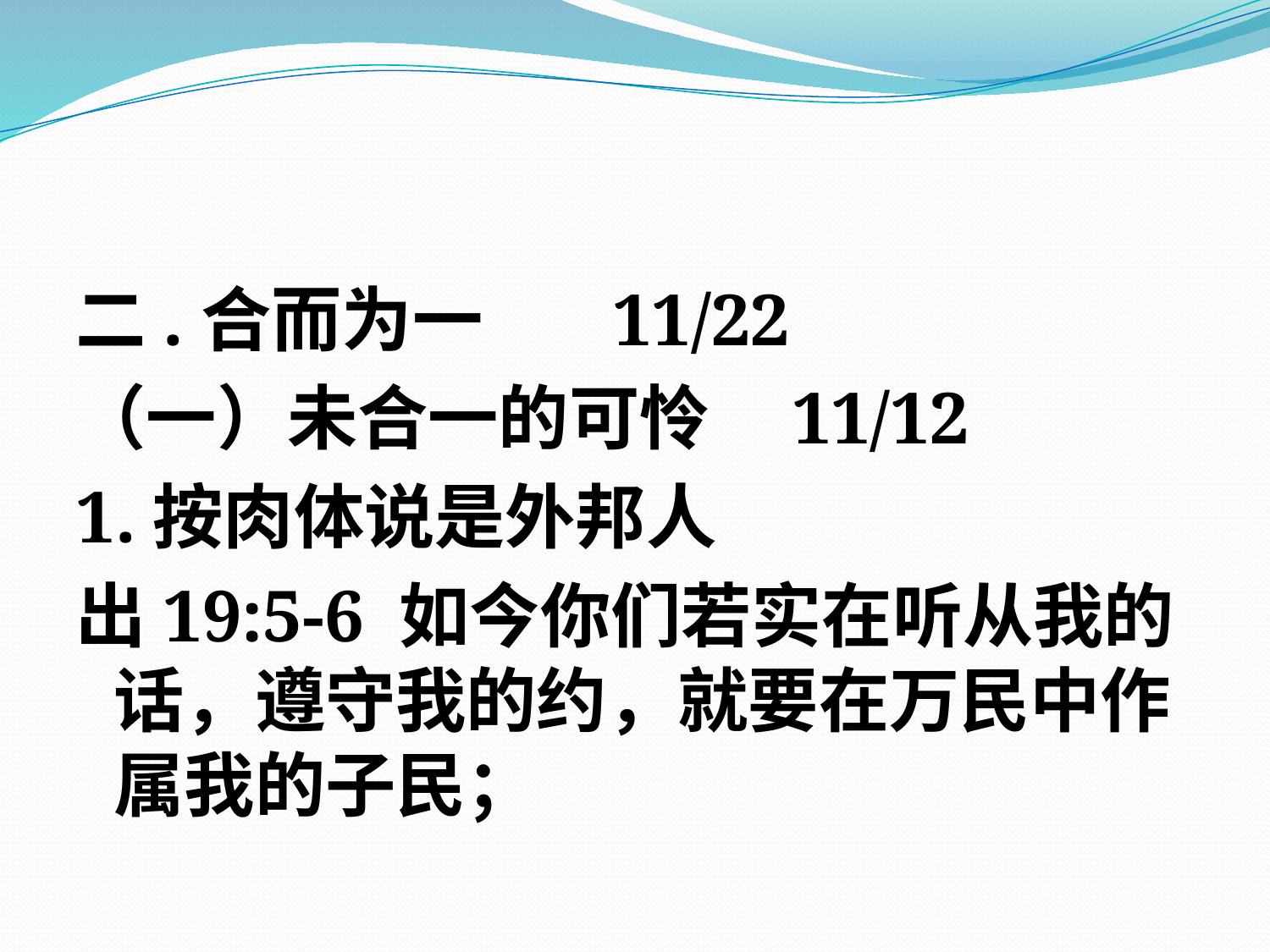

#
二.合而为一       11/22
（一）未合一的可怜    11/12
1.按肉体说是外邦人
出19:5-6 如今你们若实在听从我的话，遵守我的约，就要在万民中作属我的子民；